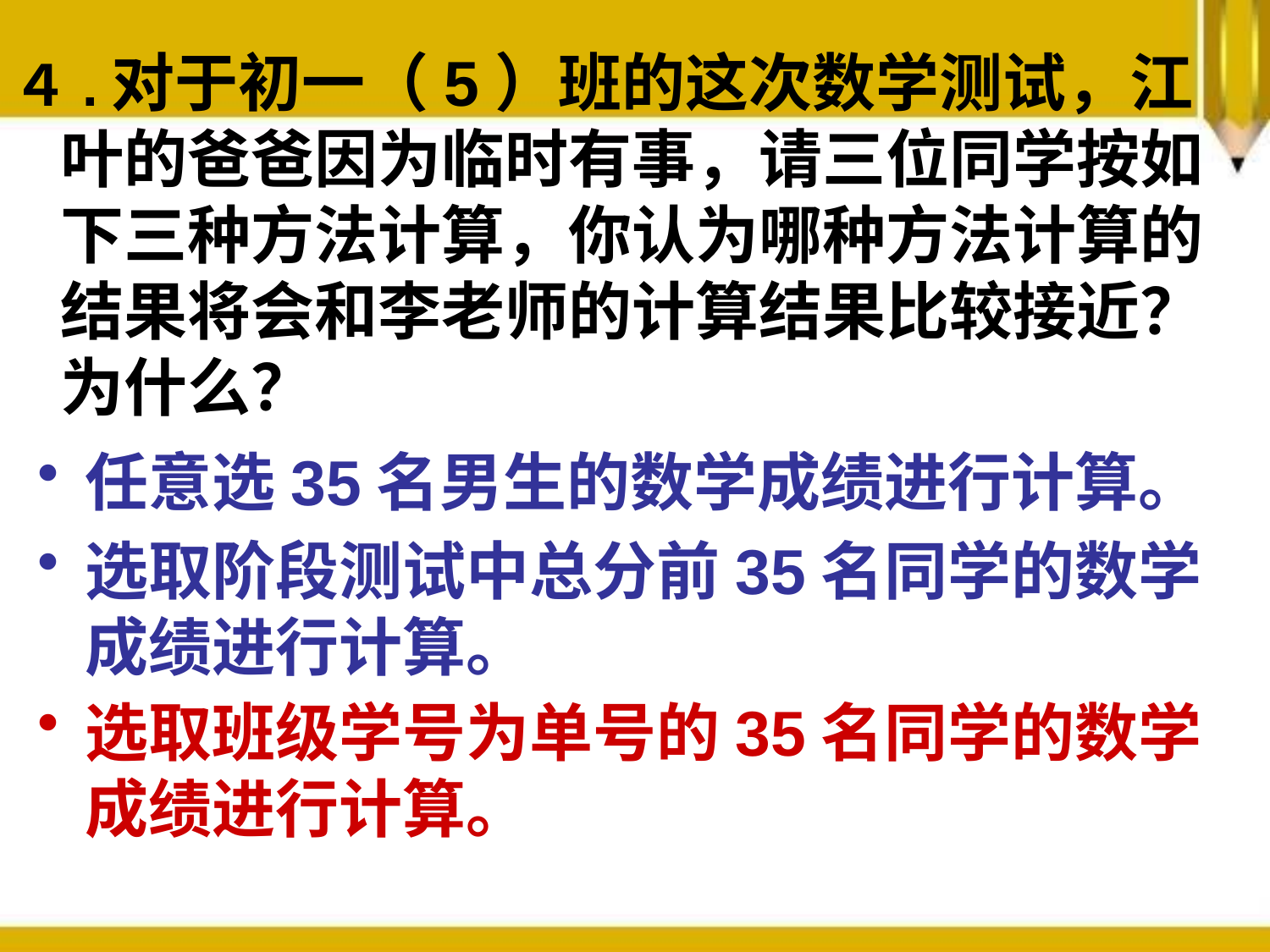

４.对于初一（5）班的这次数学测试，江叶的爸爸因为临时有事，请三位同学按如下三种方法计算，你认为哪种方法计算的结果将会和李老师的计算结果比较接近？为什么？
任意选35名男生的数学成绩进行计算。
选取阶段测试中总分前35名同学的数学成绩进行计算。

选取班级学号为单号的35名同学的数学成绩进行计算。